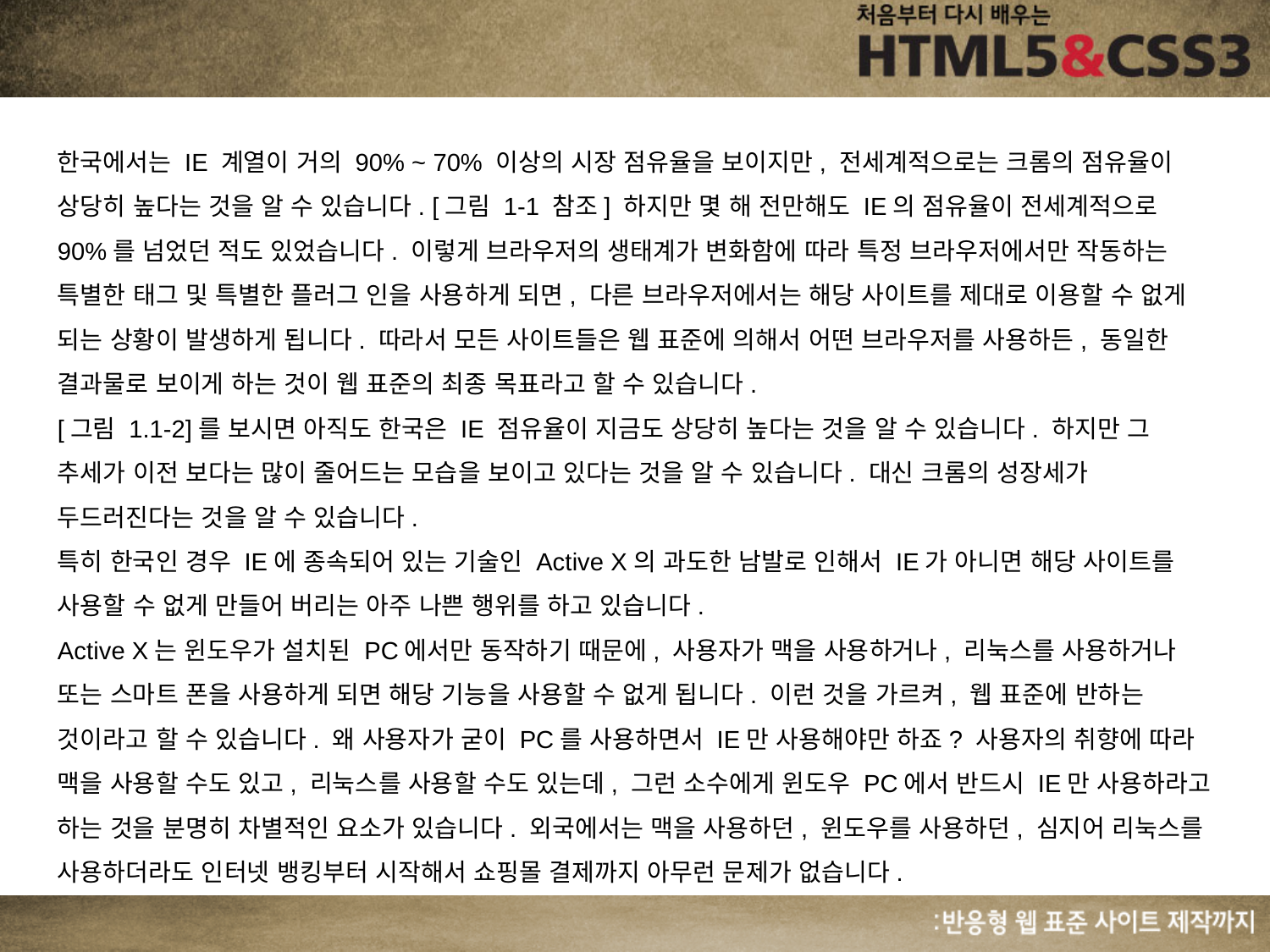

한국에서는 IE 계열이 거의 90% ~ 70% 이상의 시장 점유율을 보이지만, 전세계적으로는 크롬의 점유율이 상당히 높다는 것을 알 수 있습니다. [그림 1-1 참조] 하지만 몇 해 전만해도 IE의 점유율이 전세계적으로 90%를 넘었던 적도 있었습니다. 이렇게 브라우저의 생태계가 변화함에 따라 특정 브라우저에서만 작동하는 특별한 태그 및 특별한 플러그 인을 사용하게 되면, 다른 브라우저에서는 해당 사이트를 제대로 이용할 수 없게 되는 상황이 발생하게 됩니다. 따라서 모든 사이트들은 웹 표준에 의해서 어떤 브라우저를 사용하든, 동일한 결과물로 보이게 하는 것이 웹 표준의 최종 목표라고 할 수 있습니다.
[그림 1.1-2]를 보시면 아직도 한국은 IE 점유율이 지금도 상당히 높다는 것을 알 수 있습니다. 하지만 그 추세가 이전 보다는 많이 줄어드는 모습을 보이고 있다는 것을 알 수 있습니다. 대신 크롬의 성장세가 두드러진다는 것을 알 수 있습니다.
특히 한국인 경우 IE에 종속되어 있는 기술인 Active X의 과도한 남발로 인해서 IE가 아니면 해당 사이트를 사용할 수 없게 만들어 버리는 아주 나쁜 행위를 하고 있습니다.
Active X는 윈도우가 설치된 PC에서만 동작하기 때문에, 사용자가 맥을 사용하거나, 리눅스를 사용하거나 또는 스마트 폰을 사용하게 되면 해당 기능을 사용할 수 없게 됩니다. 이런 것을 가르켜, 웹 표준에 반하는 것이라고 할 수 있습니다. 왜 사용자가 굳이 PC를 사용하면서 IE만 사용해야만 하죠? 사용자의 취향에 따라 맥을 사용할 수도 있고, 리눅스를 사용할 수도 있는데, 그런 소수에게 윈도우 PC에서 반드시 IE만 사용하라고 하는 것을 분명히 차별적인 요소가 있습니다. 외국에서는 맥을 사용하던, 윈도우를 사용하던, 심지어 리눅스를 사용하더라도 인터넷 뱅킹부터 시작해서 쇼핑몰 결제까지 아무런 문제가 없습니다.